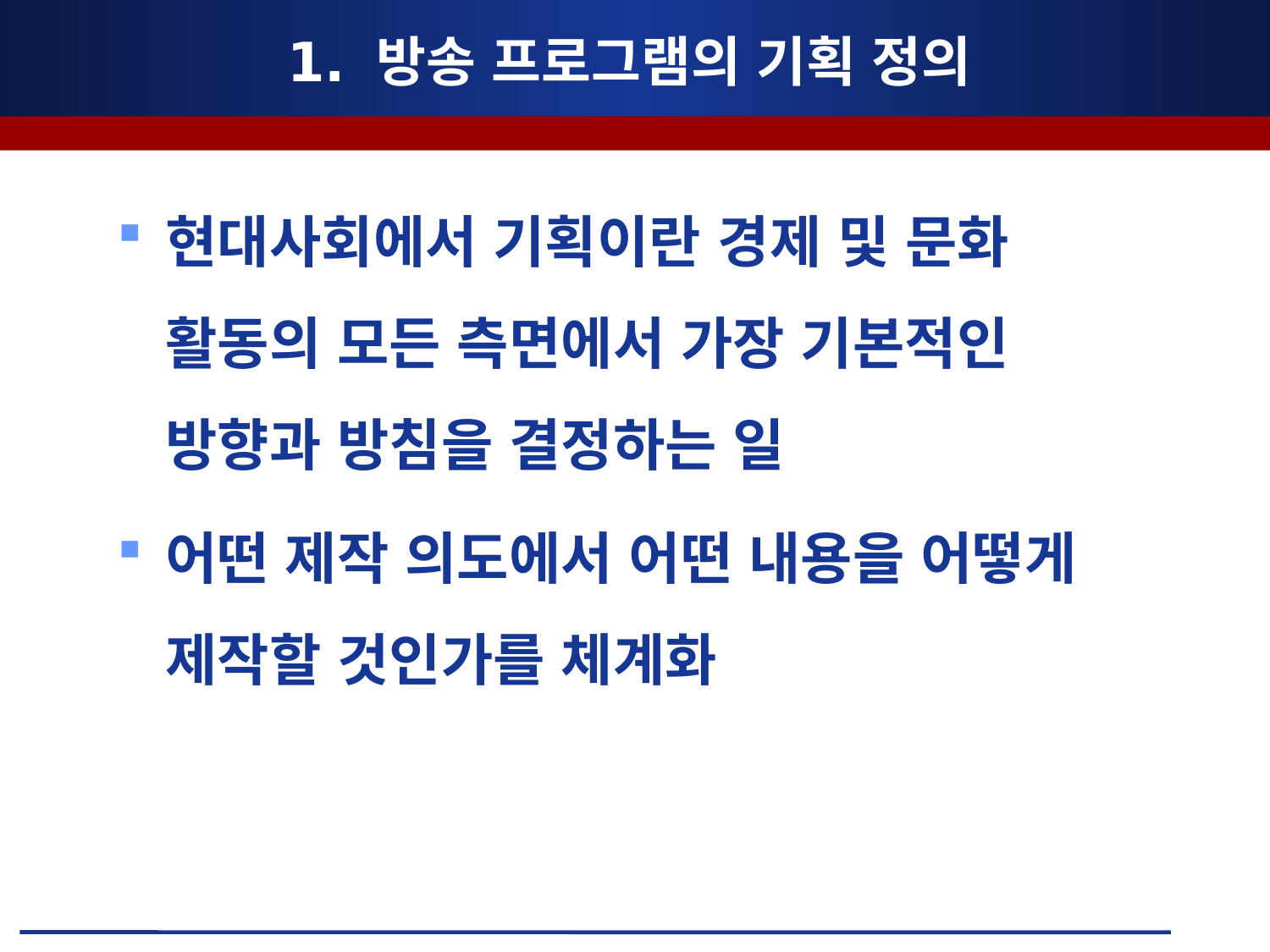

# 1. 방송 프로그램의 기획 정의
현대사회에서 기획이란 경제 및 문화 활동의 모든 측면에서 가장 기본적인 방향과 방침을 결정하는 일
어떤 제작 의도에서 어떤 내용을 어떻게 제작할 것인가를 체계화